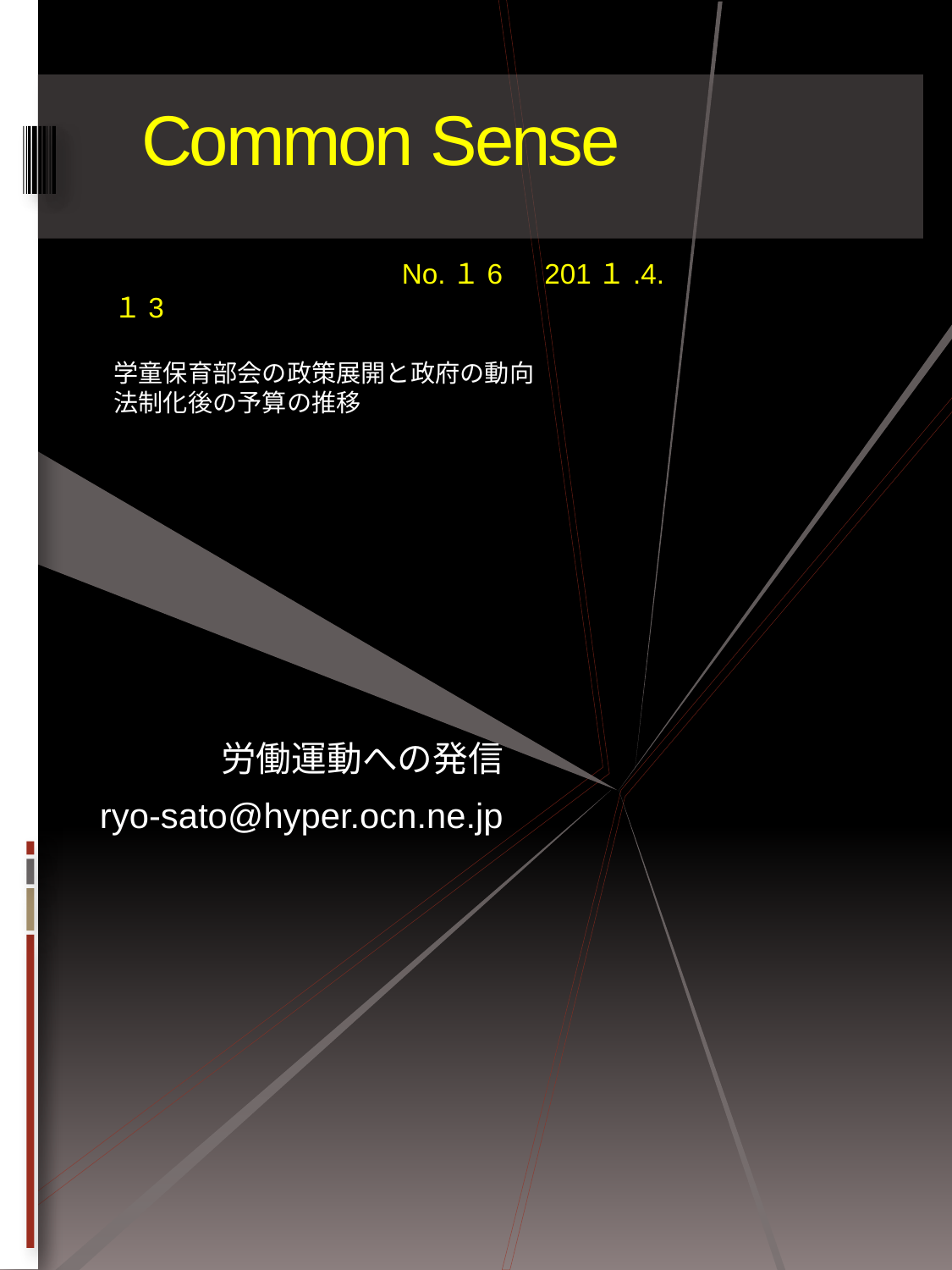

# Common Sense
　　　　　　　　　　No.１6　201１.4.１3

学童保育部会の政策展開と政府の動向
法制化後の予算の推移

労働運動への発信
ryo-sato@hyper.ocn.ne.jp